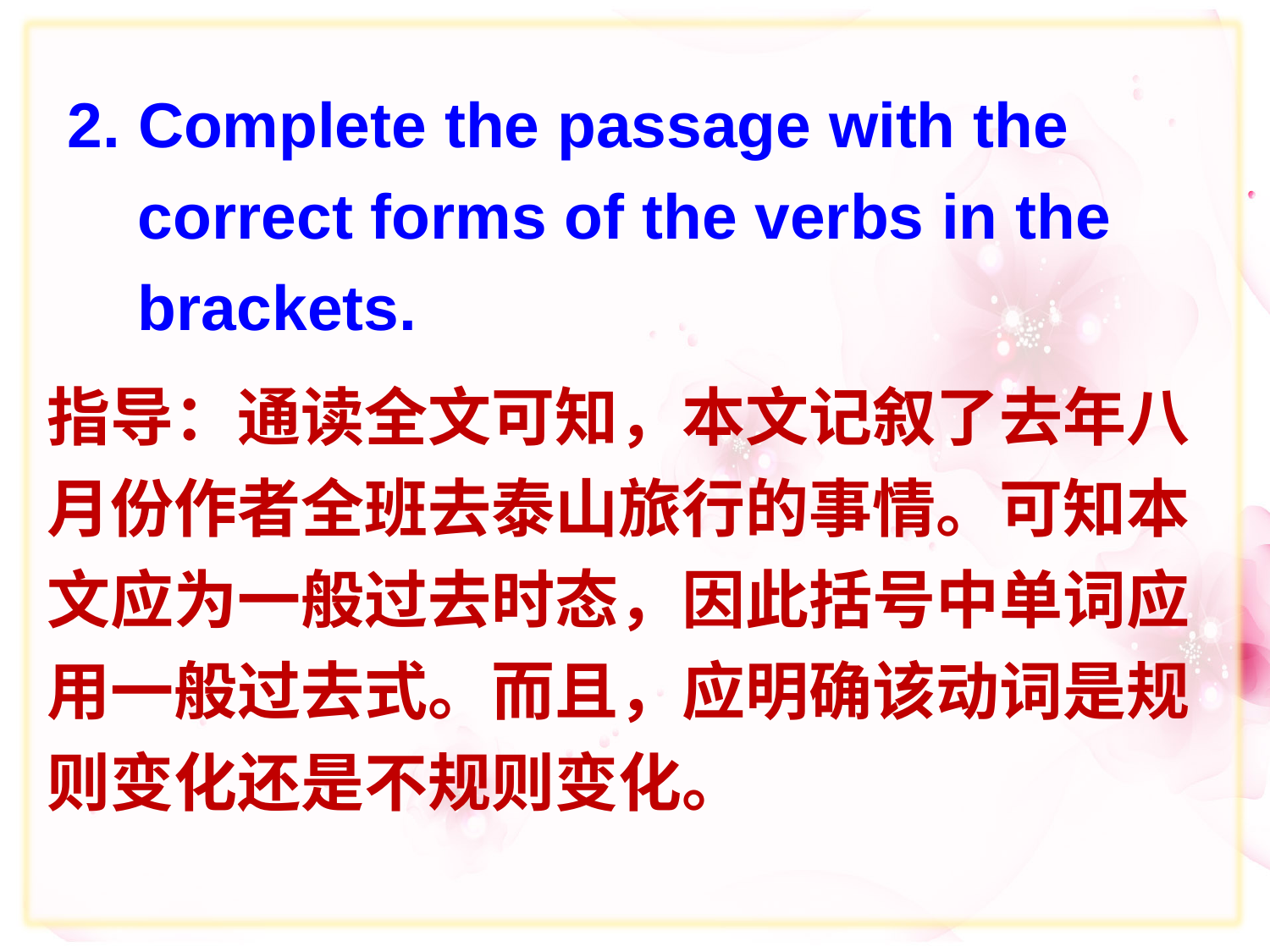

2. Complete the passage with the
    correct forms of the verbs in the
    brackets.
指导：通读全文可知，本文记叙了去年八月份作者全班去泰山旅行的事情。可知本文应为一般过去时态，因此括号中单词应用一般过去式。而且，应明确该动词是规则变化还是不规则变化。